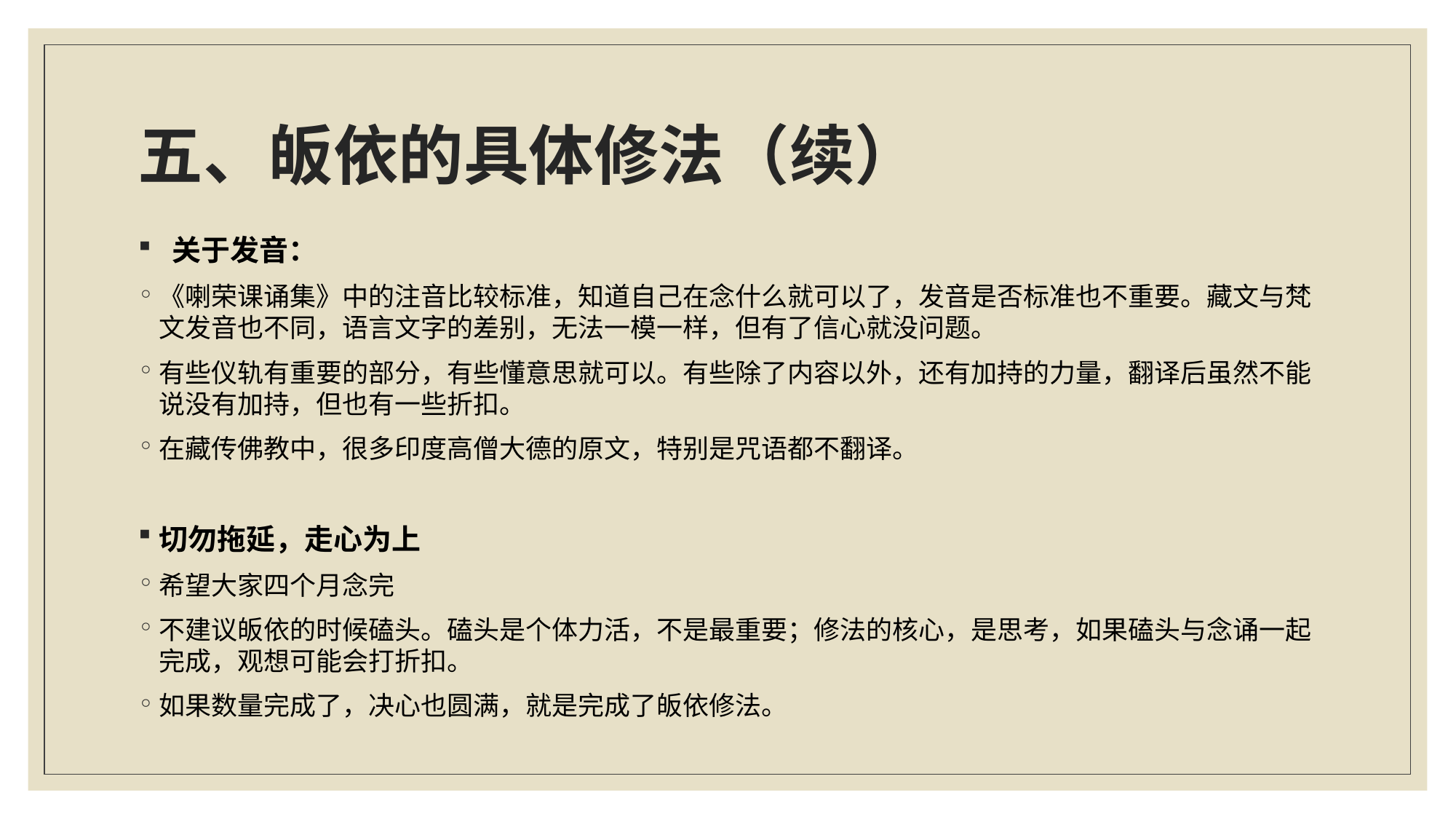

# 五、皈依的具体修法（续）
 关于发音：
《喇荣课诵集》中的注音比较标准，知道自己在念什么就可以了，发音是否标准也不重要。藏文与梵文发音也不同，语言文字的差别，无法一模一样，但有了信心就没问题。
有些仪轨有重要的部分，有些懂意思就可以。有些除了内容以外，还有加持的力量，翻译后虽然不能说没有加持，但也有一些折扣。
在藏传佛教中，很多印度高僧大德的原文，特别是咒语都不翻译。

切勿拖延，走心为上
希望大家四个月念完
不建议皈依的时候磕头。磕头是个体力活，不是最重要；修法的核心，是思考，如果磕头与念诵一起完成，观想可能会打折扣。
如果数量完成了，决心也圆满，就是完成了皈依修法。